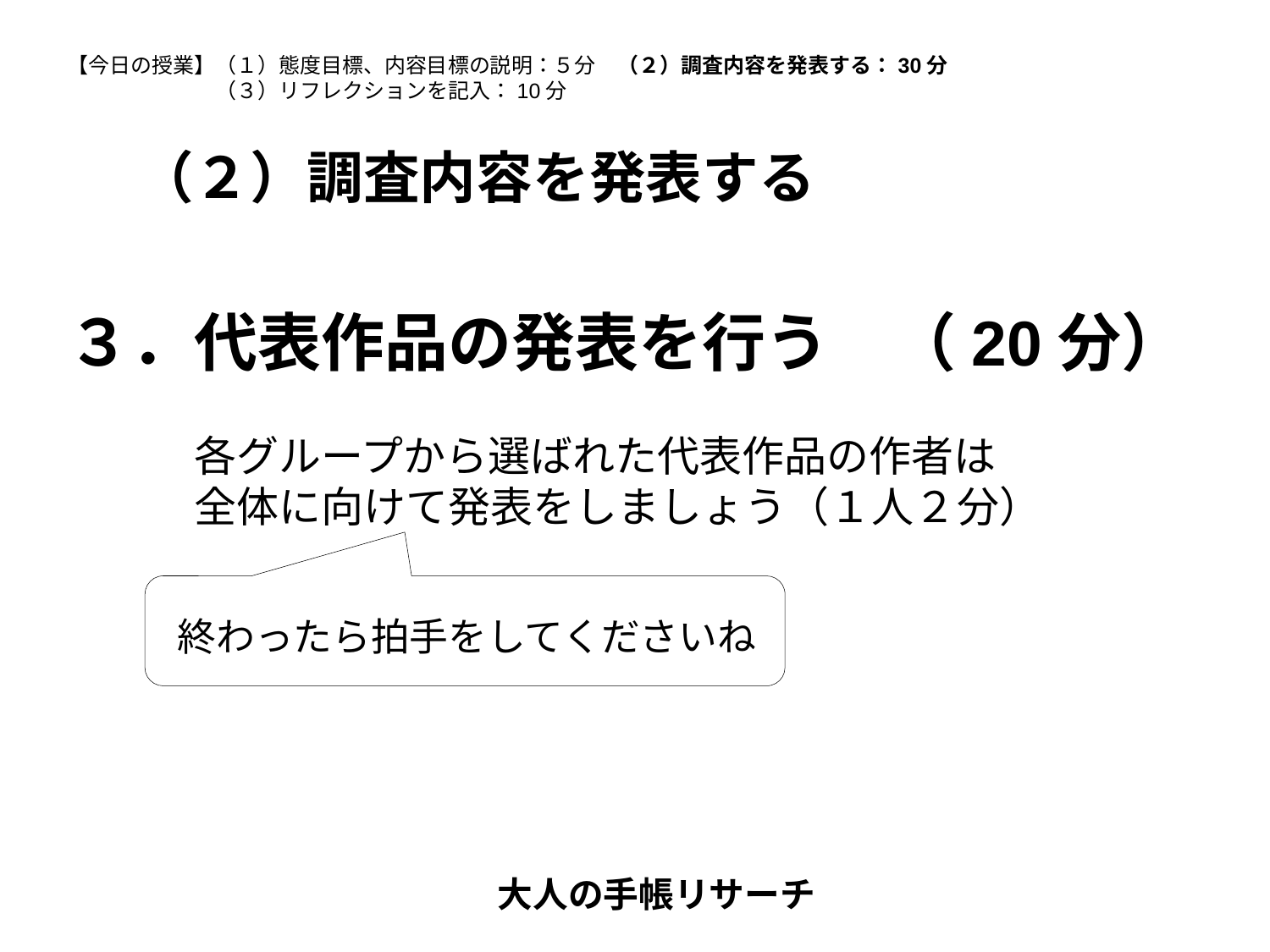

【今日の授業】（１）態度目標、内容目標の説明：５分　（２）調査内容を発表する：30分
	　（３）リフレクションを記入：10分
（２）調査内容を発表する
３．代表作品の発表を行う　（20分）

　　　各グループから選ばれた代表作品の作者は
　　　全体に向けて発表をしましょう（１人２分）

終わったら拍手をしてくださいね
大人の手帳リサーチ